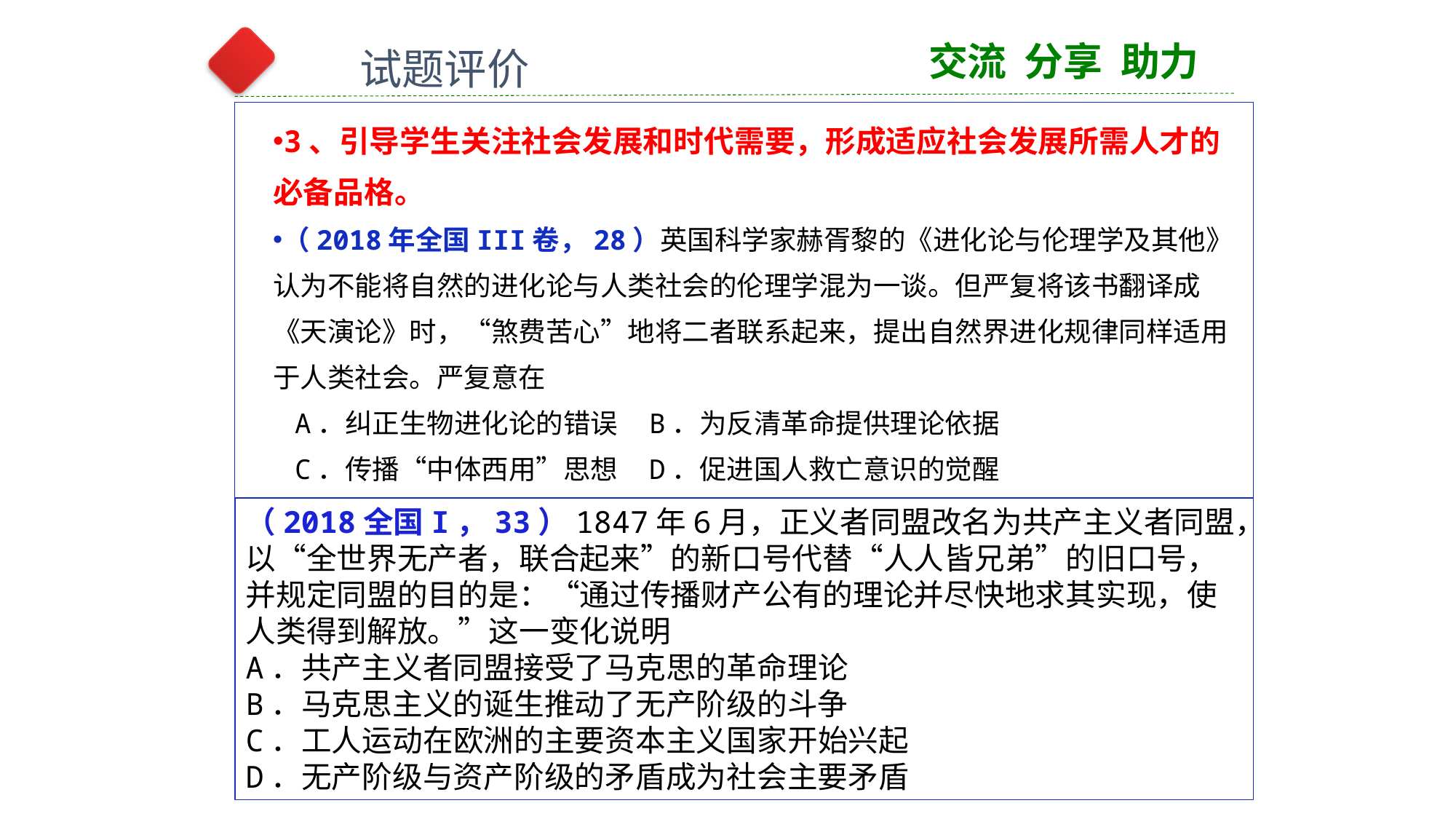

交流  分享  助力

试题评价
3、引导学生关注社会发展和时代需要，形成适应社会发展所需人才的必备品格。
（2018年全国III卷，28）英国科学家赫胥黎的《进化论与伦理学及其他》认为不能将自然的进化论与人类社会的伦理学混为一谈。但严复将该书翻译成《天演论》时，“煞费苦心”地将二者联系起来，提出自然界进化规律同样适用于人类社会。严复意在
   A．纠正生物进化论的错误    B．为反清革命提供理论依据
   C．传播“中体西用”思想    D．促进国人救亡意识的觉醒
（2018全国I，33）1847年6月，正义者同盟改名为共产主义者同盟，以“全世界无产者，联合起来”的新口号代替“人人皆兄弟”的旧口号，并规定同盟的目的是：“通过传播财产公有的理论并尽快地求其实现，使人类得到解放。”这一变化说明
A．共产主义者同盟接受了马克思的革命理论
B．马克思主义的诞生推动了无产阶级的斗争
C．工人运动在欧洲的主要资本主义国家开始兴起
D．无产阶级与资产阶级的矛盾成为社会主要矛盾